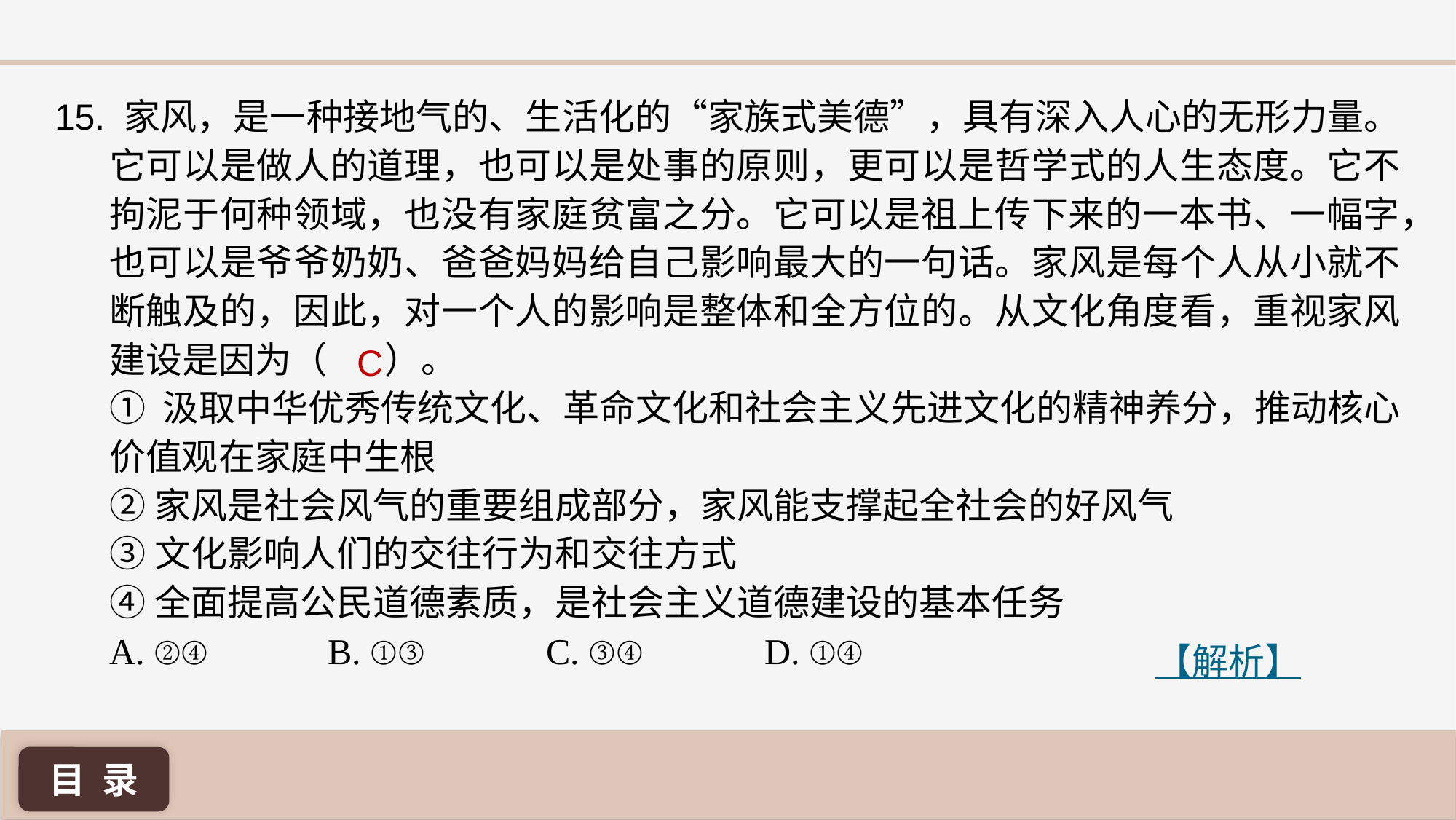

15. 家风，是一种接地气的、生活化的“家族式美德”，具有深入人心的无形力量。它可以是做人的道理，也可以是处事的原则，更可以是哲学式的人生态度。它不拘泥于何种领域，也没有家庭贫富之分。它可以是祖上传下来的一本书、一幅字，也可以是爷爷奶奶、爸爸妈妈给自己影响最大的一句话。家风是每个人从小就不断触及的，因此，对一个人的影响是整体和全方位的。从文化角度看，重视家风建设是因为（       ）。
① 汲取中华优秀传统文化、革命文化和社会主义先进文化的精神养分，推动核心价值观在家庭中生根
②家风是社会风气的重要组成部分，家风能支撑起全社会的好风气
③文化影响人们的交往行为和交往方式
④全面提高公民道德素质，是社会主义道德建设的基本任务
A. ②④ 		B. ①③ 		C. ③④ 		D. ①④
C
【解析】